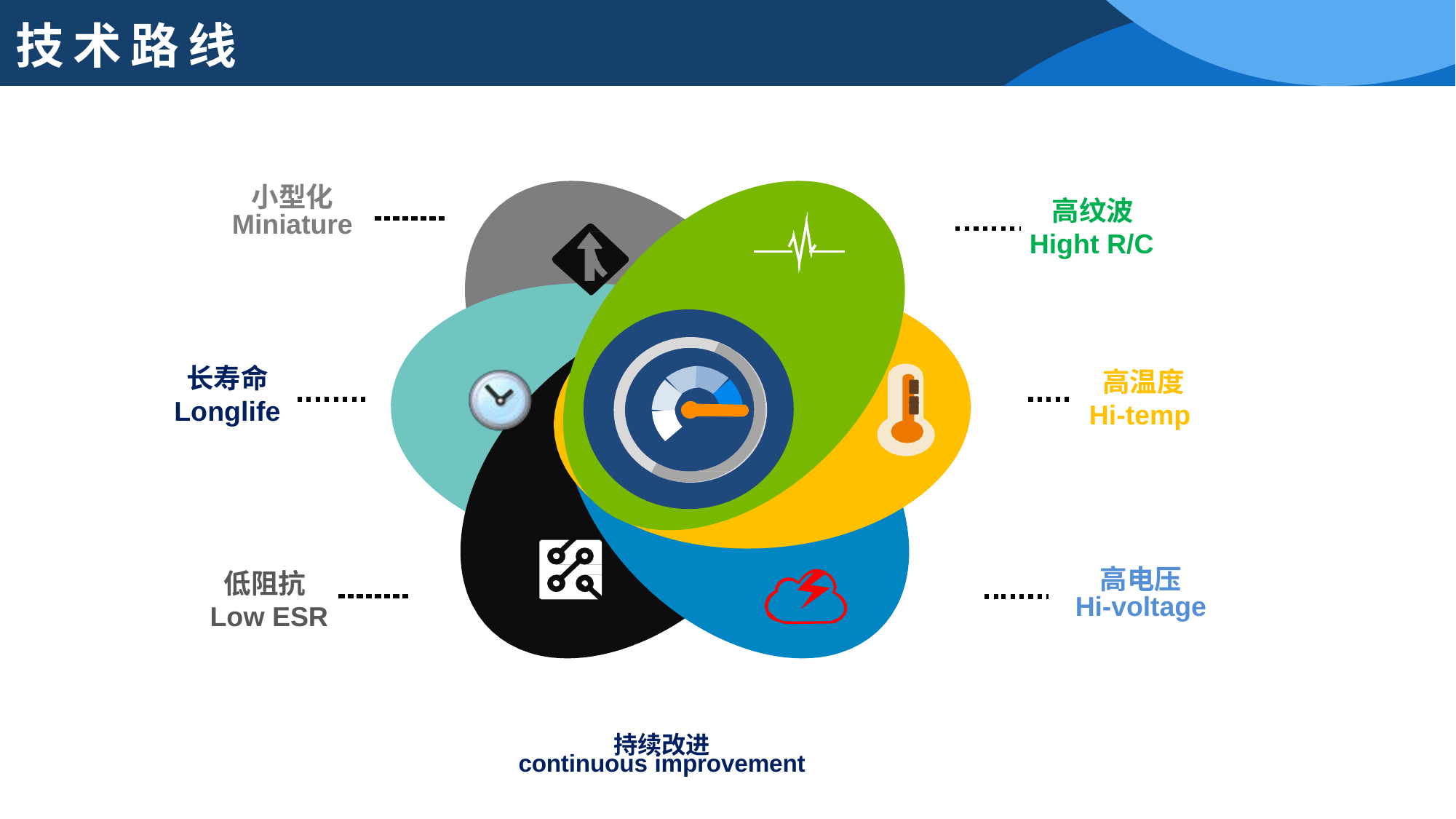

技术路线

小型化
Miniature
高纹波  Hight R/C

长寿命  Longlife

高温度        Hi-temp

低阻抗  Low ESR
高电压
Hi-voltage

持续改进
continuous improvement